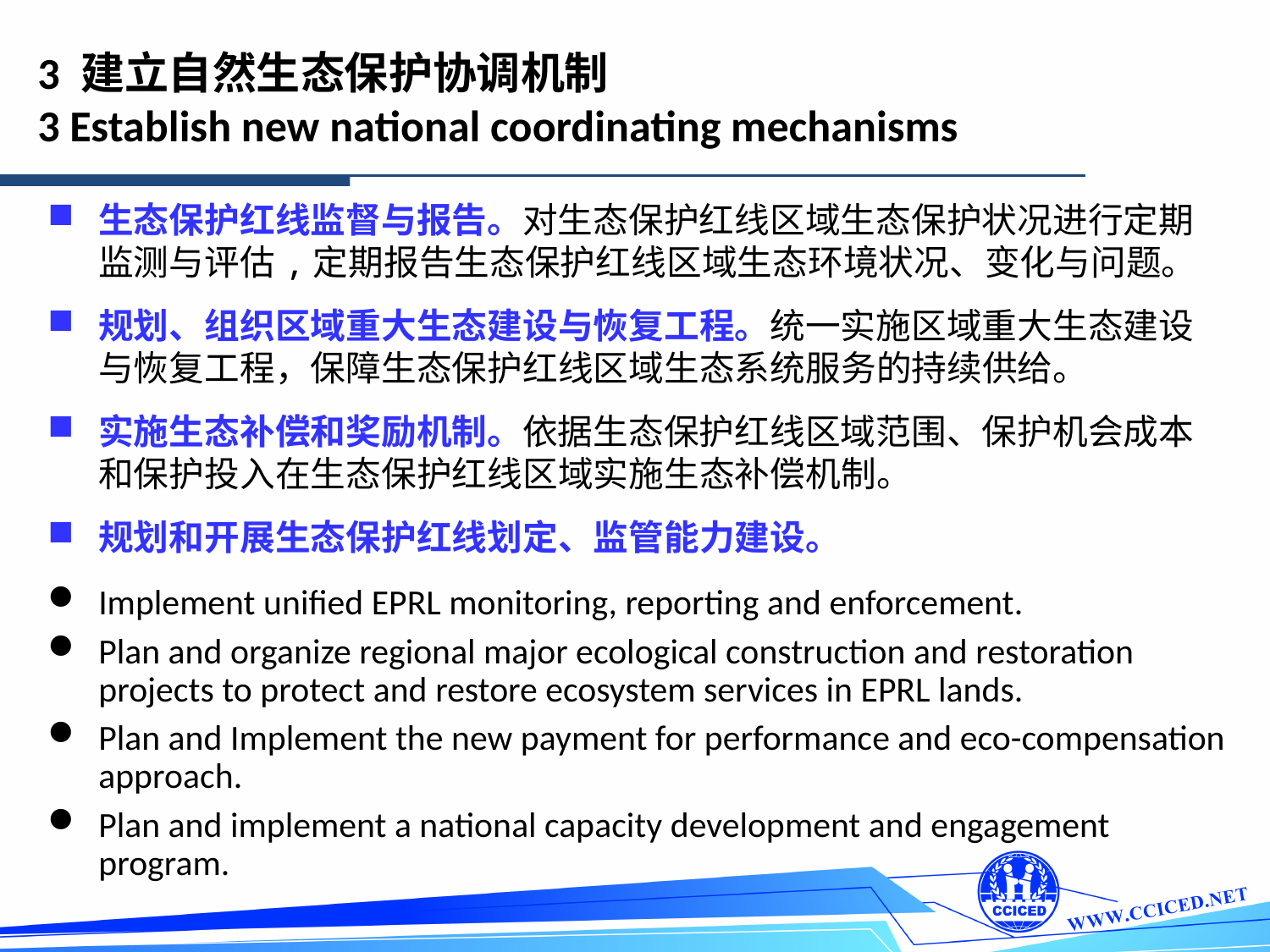

3 建立自然生态保护协调机制
3 Establish new national coordinating mechanisms
生态保护红线监督与报告。对生态保护红线区域生态保护状况进行定期监测与评估,定期报告生态保护红线区域生态环境状况、变化与问题。
规划、组织区域重大生态建设与恢复工程。统一实施区域重大生态建设与恢复工程，保障生态保护红线区域生态系统服务的持续供给。
实施生态补偿和奖励机制。依据生态保护红线区域范围、保护机会成本和保护投入在生态保护红线区域实施生态补偿机制。
规划和开展生态保护红线划定、监管能力建设。
Implement unified EPRL monitoring, reporting and enforcement.
Plan and organize regional major ecological construction and restoration projects to protect and restore ecosystem services in EPRL lands.
Plan and Implement the new payment for performance and eco-compensation approach.
Plan and implement a national capacity development and engagement program.